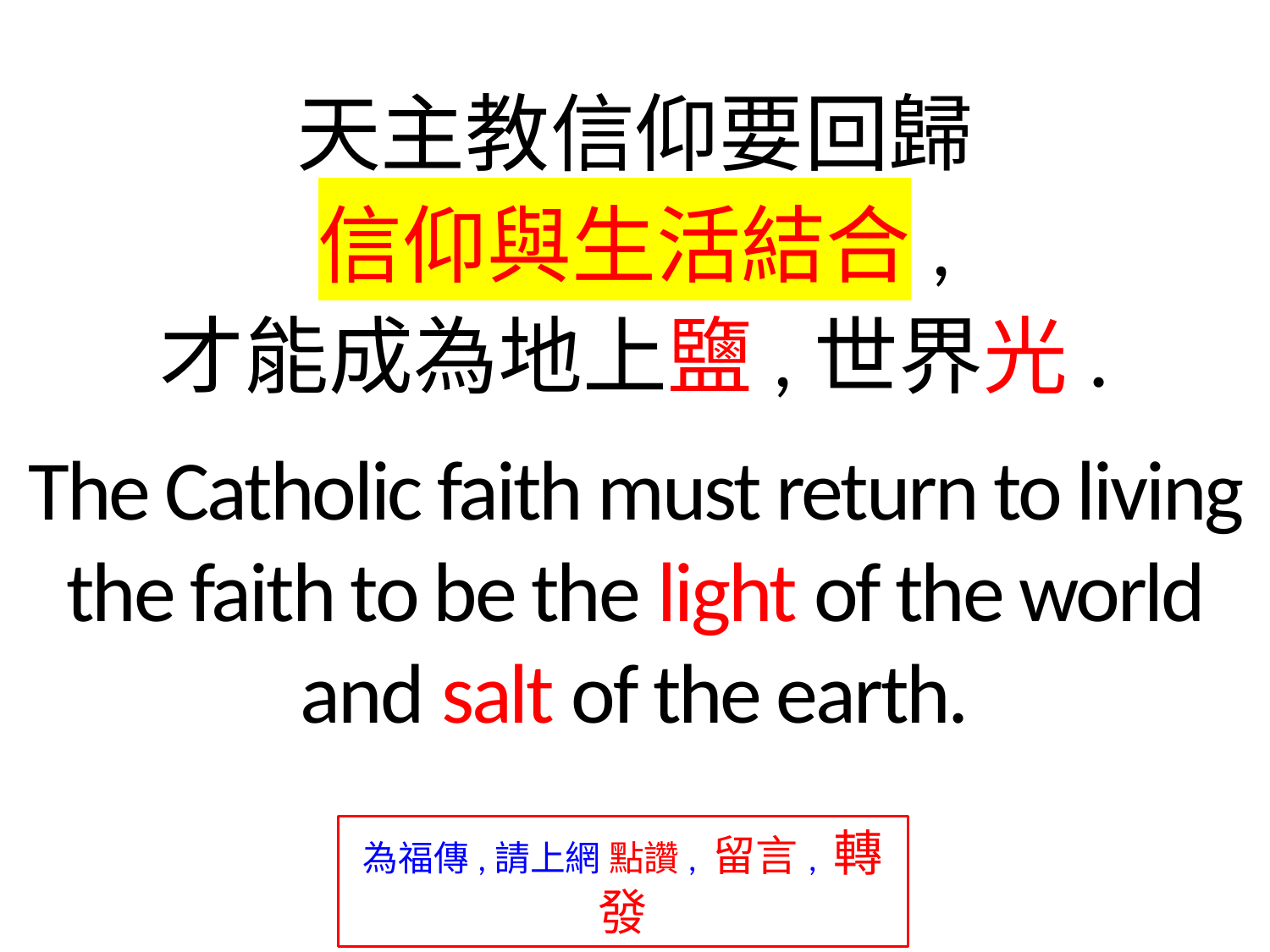

天主教信仰要回歸
信仰與生活結合,
才能成為地上鹽,世界光.
The Catholic faith must return to living the faith to be the light of the world and salt of the earth.
為福傳,請上網 點讚, 留言, 轉發